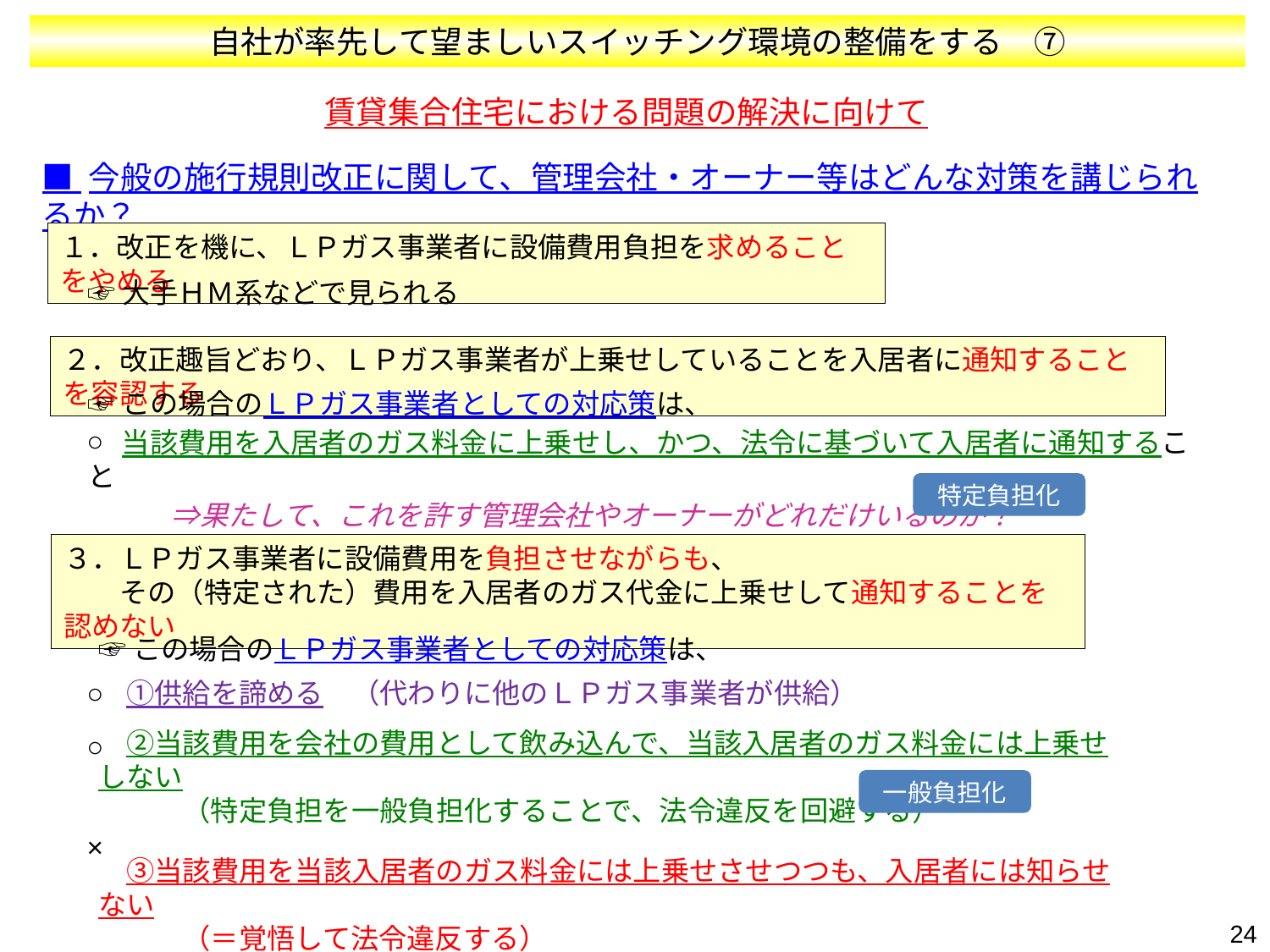

自社が率先して望ましいスイッチング環境の整備をする　⑦
賃貸集合住宅における問題の解決に向けて
■ 今般の施行規則改正に関して、管理会社・オーナー等はどんな対策を講じられるか？
１．改正を機に、ＬＰガス事業者に設備費用負担を求めることをやめる
☞大手ＨＭ系などで見られる
２．改正趣旨どおり、ＬＰガス事業者が上乗せしていることを入居者に通知することを容認する
☞この場合のＬＰガス事業者としての対応策は、
　 当該費用を入居者のガス料金に上乗せし、かつ、法令に基づいて入居者に通知すること
　　　⇒果たして、これを許す管理会社やオーナーがどれだけいるのか？
○
特定負担化
３．ＬＰガス事業者に設備費用を負担させながらも、
　　その（特定された）費用を入居者のガス代金に上乗せして通知することを認めない
☞この場合のＬＰガス事業者としての対応策は、
　①供給を諦める　（代わりに他のＬＰガス事業者が供給）
　②当該費用を会社の費用として飲み込んで、当該入居者のガス料金には上乗せしない
　　　（特定負担を一般負担化することで、法令違反を回避する）
　③当該費用を当該入居者のガス料金には上乗せさせつつも、入居者には知らせない
　　　（＝覚悟して法令違反する）
　　　　　⇒果たして、放置したままにしておくことが本当にあるのか？
○
○
一般負担化
×
24